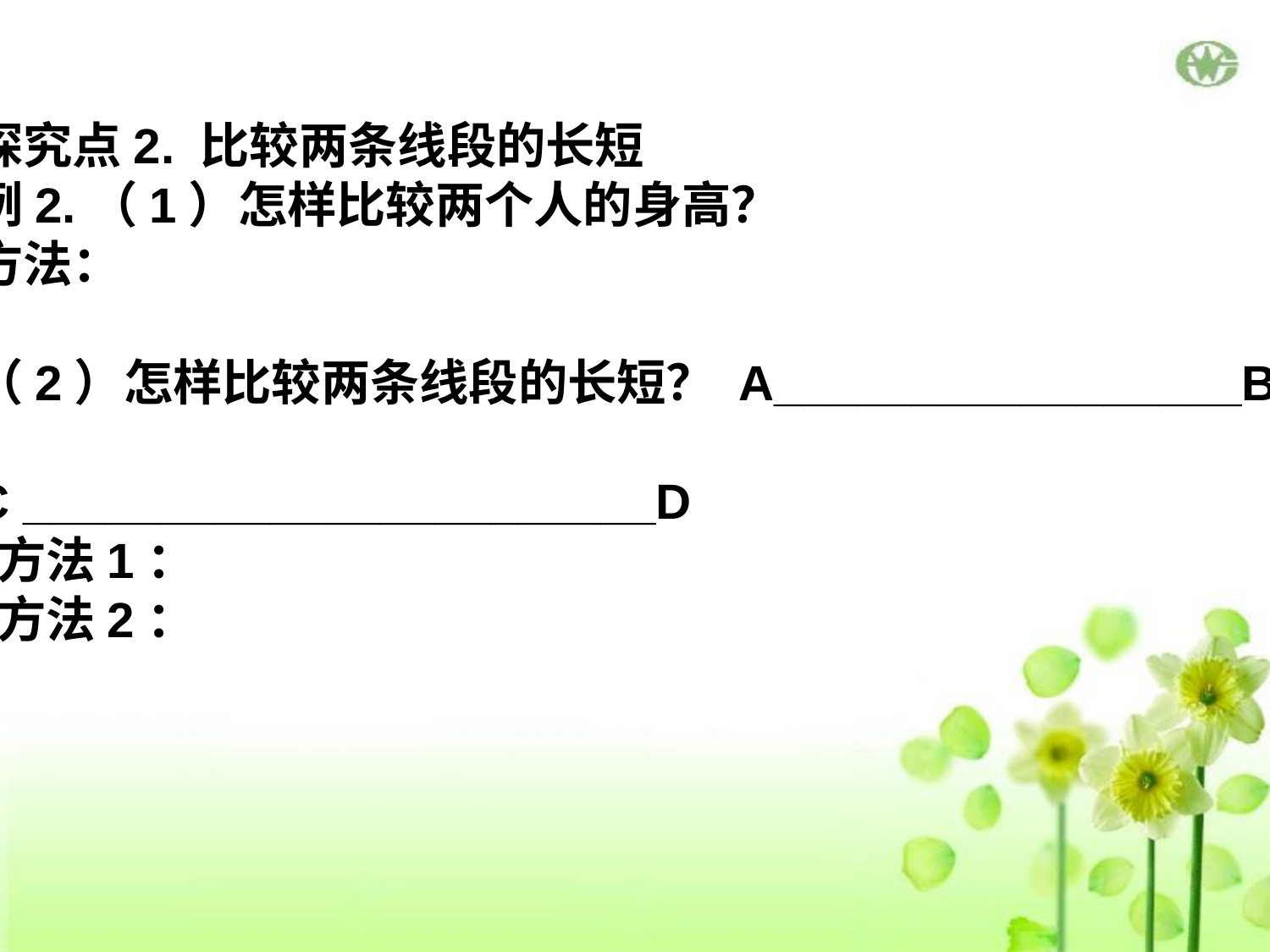

探究点2. 比较两条线段的长短
例2.（1）怎样比较两个人的身高？
方法：

（2）怎样比较两条线段的长短？ A_________________B
C _______________________D
 方法1：
 方法2：